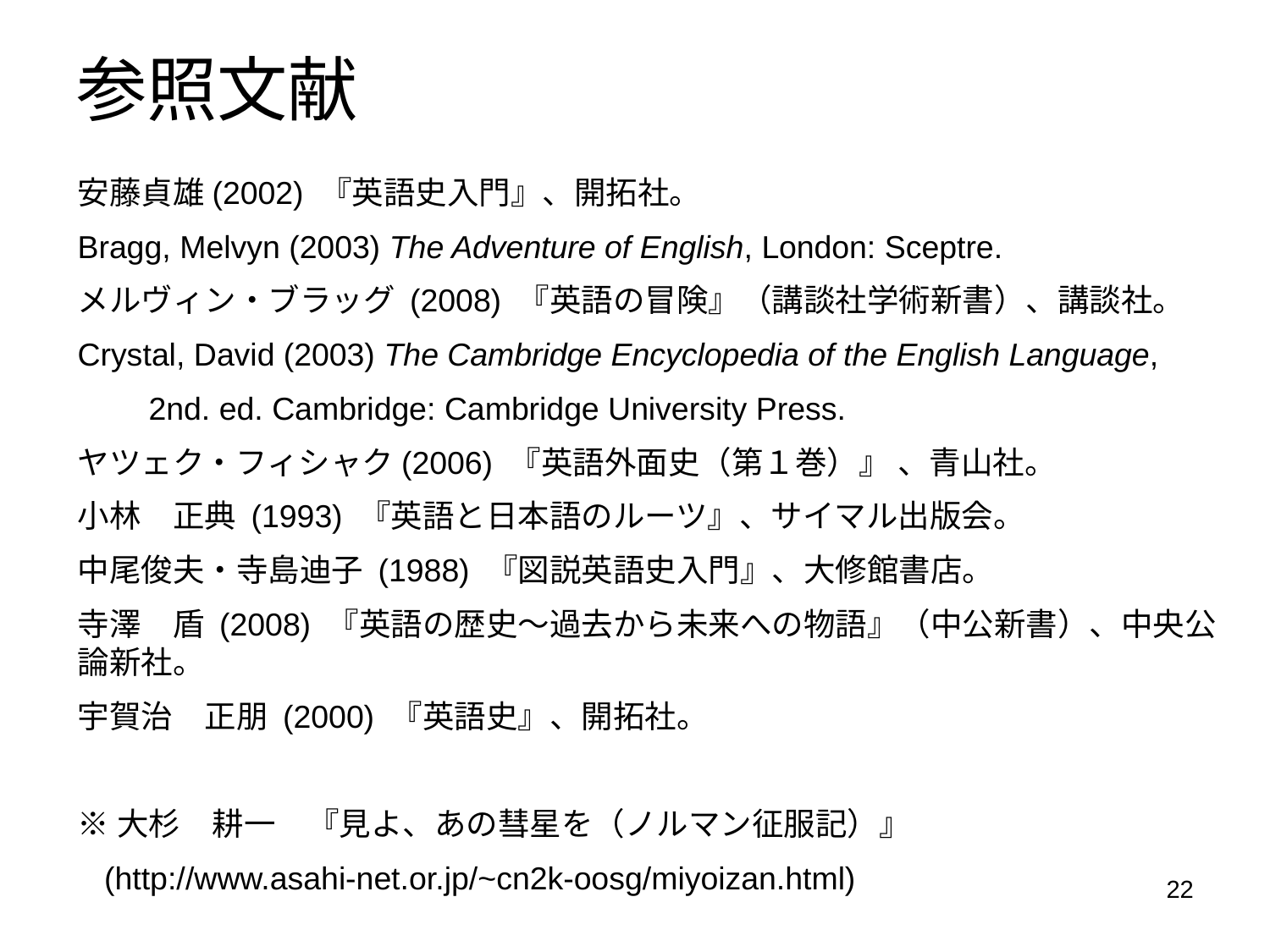

# 参照文献
安藤貞雄(2002) 『英語史入門』、開拓社。
Bragg, Melvyn (2003) The Adventure of English, London: Sceptre.
メルヴィン・ブラッグ (2008) 『英語の冒険』（講談社学術新書）、講談社。
Crystal, David (2003) The Cambridge Encyclopedia of the English Language,
　　2nd. ed. Cambridge: Cambridge University Press.
ヤツェク・フィシャク(2006) 『英語外面史（第１巻）』 、青山社。
小林　正典 (1993) 『英語と日本語のルーツ』、サイマル出版会。
中尾俊夫・寺島迪子 (1988) 『図説英語史入門』、大修館書店。
寺澤　盾 (2008) 『英語の歴史～過去から未来への物語』（中公新書）、中央公論新社。
宇賀治　正朋 (2000) 『英語史』、開拓社。

※大杉　耕一　『見よ、あの彗星を（ノルマン征服記）』
   (http://www.asahi-net.or.jp/~cn2k-oosg/miyoizan.html)
22